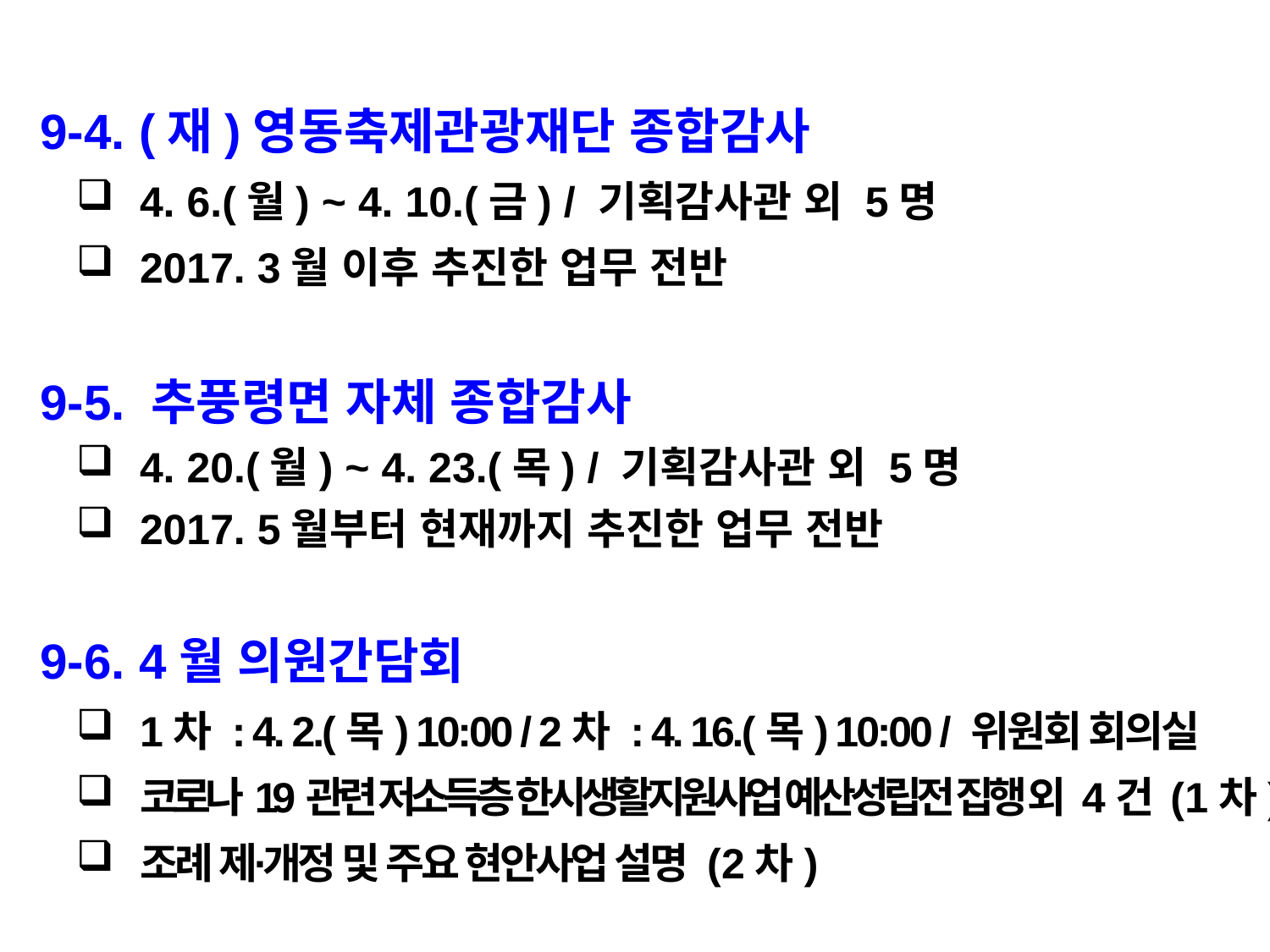

9-4. (재)영동축제관광재단 종합감사
4. 6.(월) ~ 4. 10.(금) / 기획감사관 외 5명
2017. 3월 이후 추진한 업무 전반

  9-5. 추풍령면 자체 종합감사
4. 20.(월) ~ 4. 23.(목) / 기획감사관 외 5명
2017. 5월부터 현재까지 추진한 업무 전반
  9-6. 4월 의원간담회
1차 : 4. 2.(목) 10:00 / 2차 : 4. 16.(목) 10:00 / 위원회 회의실
코로나19관련 저소득층 한시생활지원사업 예산성립전 집행 외 4건 (1차)
조례 제∙개정 및 주요 현안사업 설명 (2차)